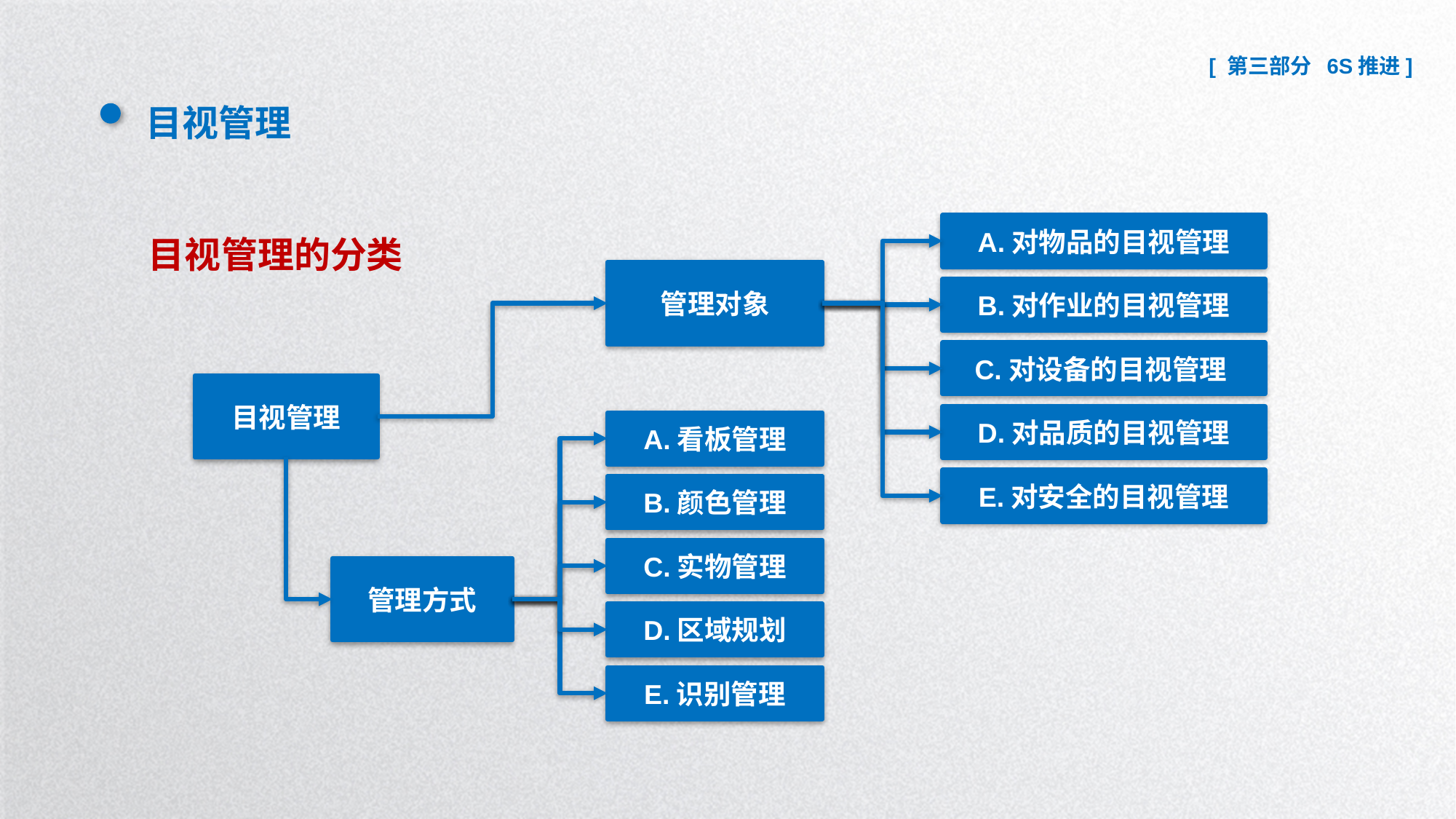

目视管理

目视管理的分类
A.对物品的目视管理
管理对象
B.对作业的目视管理
C.对设备的目视管理
目视管理
D.对品质的目视管理
A.看板管理
E.对安全的目视管理
B.颜色管理
C.实物管理
管理方式
D.区域规划
E.识别管理